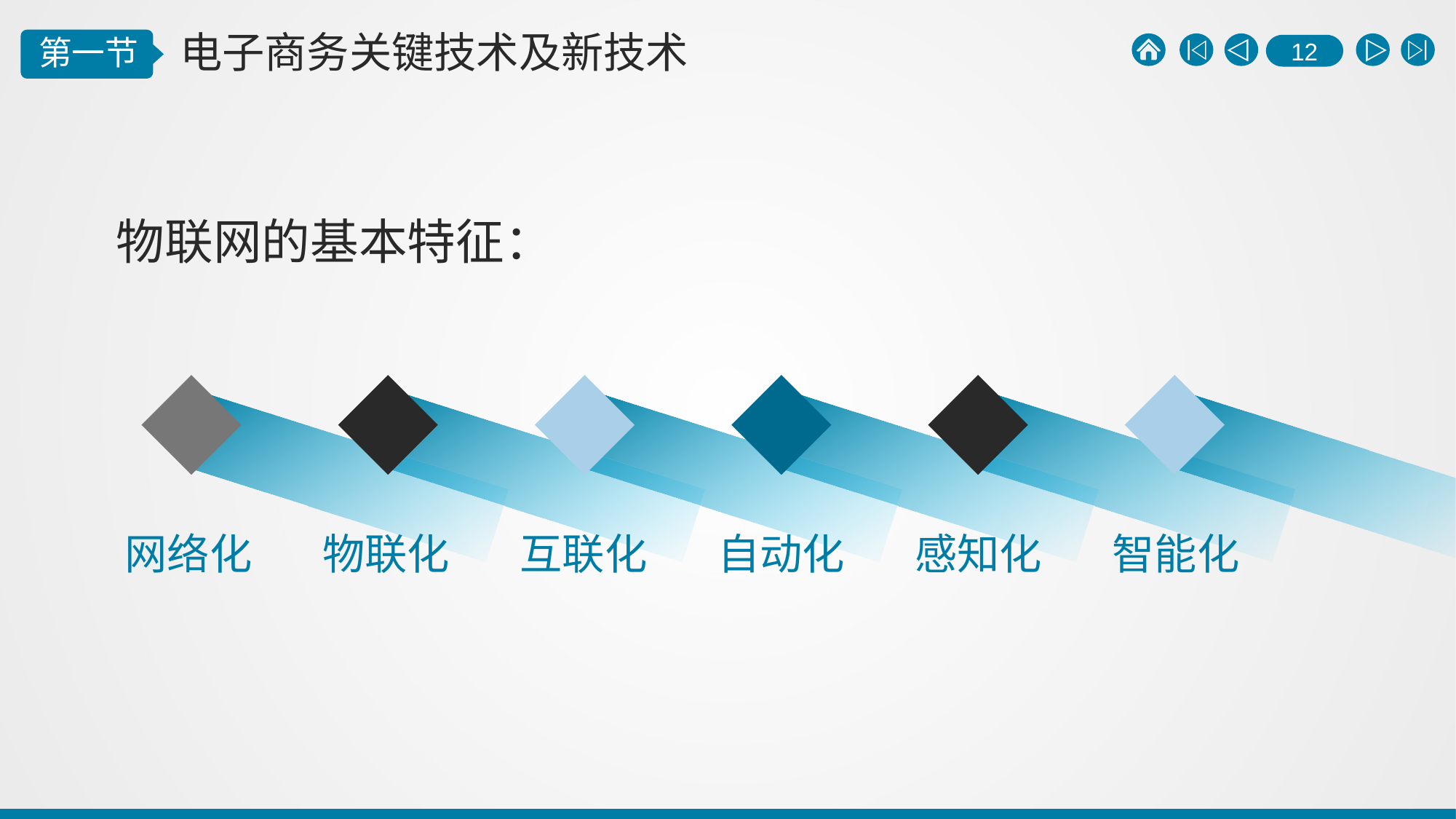

物联网的基本特征：

网络化
物联化
互联化
自动化
感知化
智能化